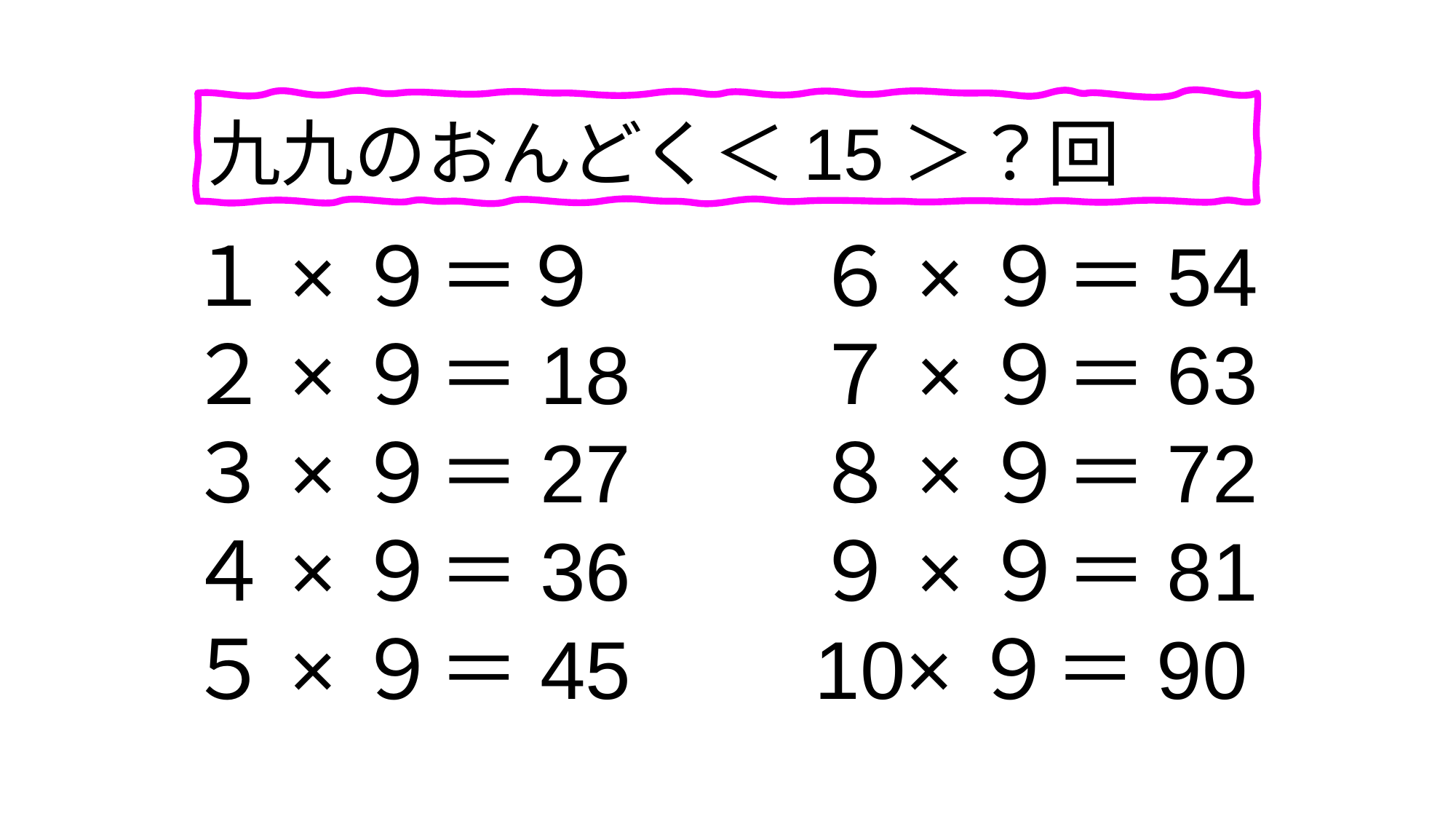

九九のおんどく＜15＞？回
１×９＝９
２×９＝18
３×９＝27
４×９＝36
５×９＝45
６×９＝54
７×９＝63
８×９＝72
９×９＝81
10×９＝90